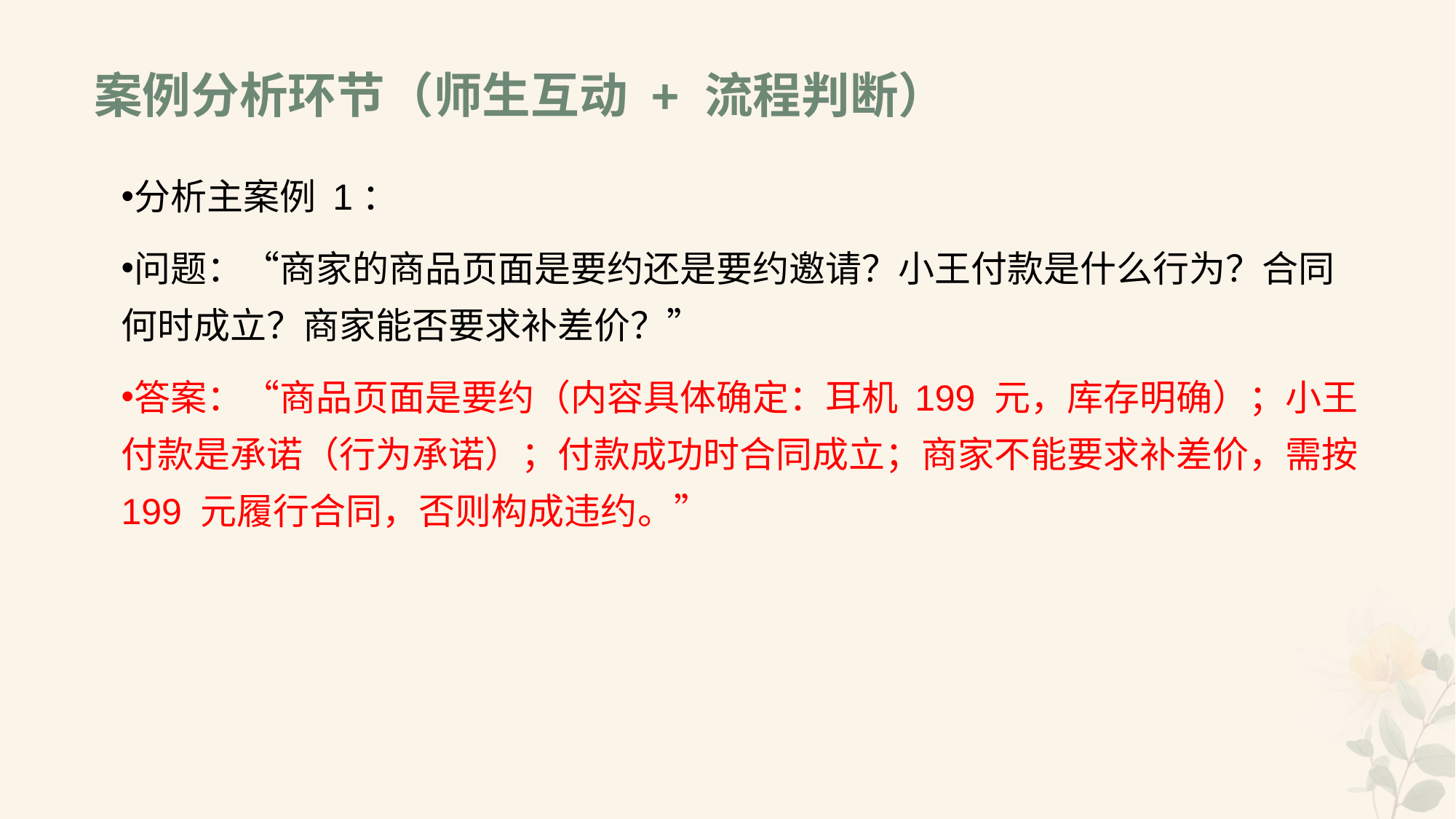

# 案例分析环节（师生互动 + 流程判断）
分析主案例 1：
问题：“商家的商品页面是要约还是要约邀请？小王付款是什么行为？合同何时成立？商家能否要求补差价？”
答案：“商品页面是要约（内容具体确定：耳机 199 元，库存明确）；小王付款是承诺（行为承诺）；付款成功时合同成立；商家不能要求补差价，需按 199 元履行合同，否则构成违约。”